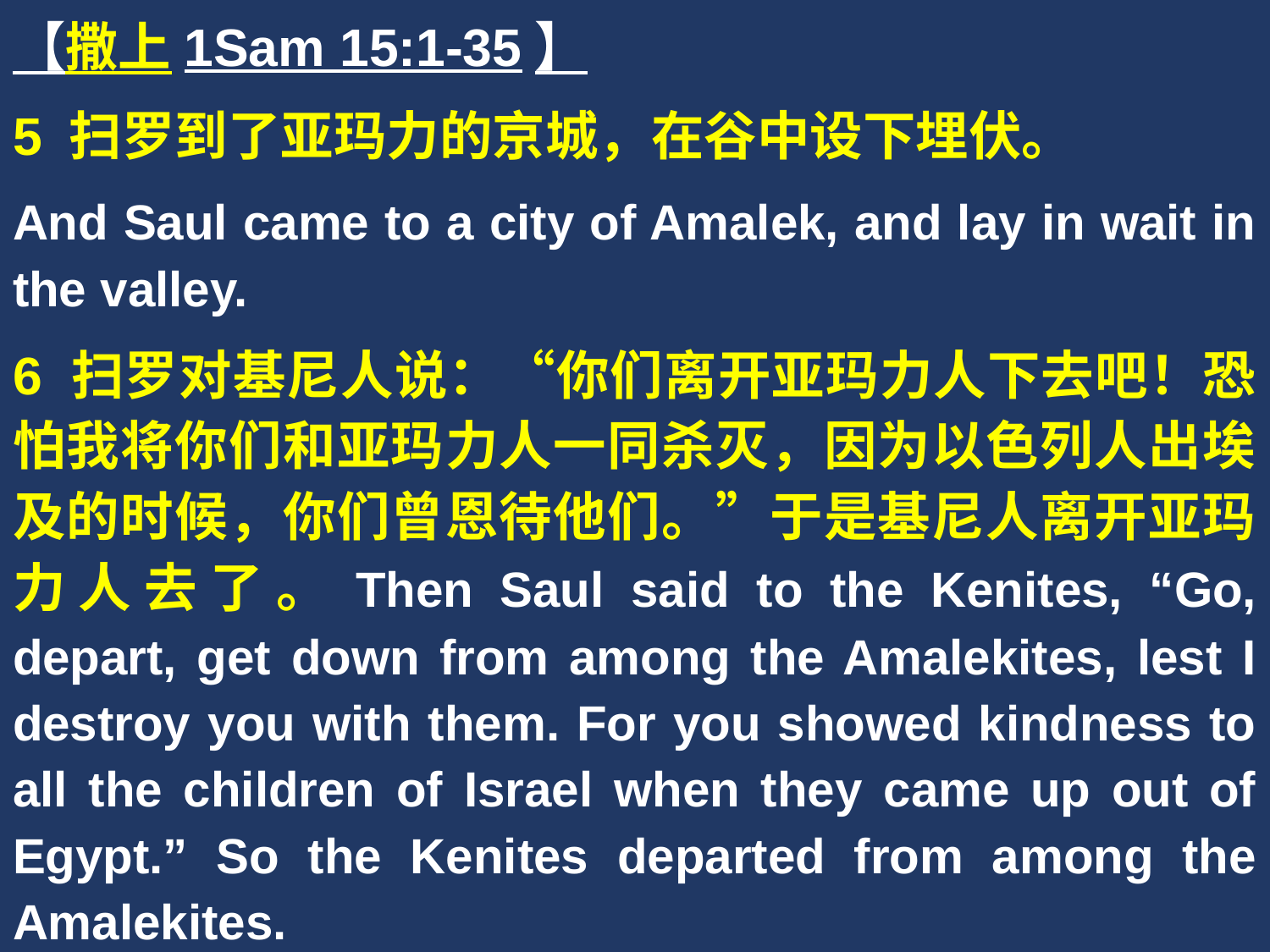

【撒上1Sam 15:1-35】
5 扫罗到了亚玛力的京城，在谷中设下埋伏。
And Saul came to a city of Amalek, and lay in wait in the valley.
6 扫罗对基尼人说：“你们离开亚玛力人下去吧！恐怕我将你们和亚玛力人一同杀灭，因为以色列人出埃及的时候，你们曾恩待他们。”于是基尼人离开亚玛力人去了。Then Saul said to the Kenites, “Go, depart, get down from among the Amalekites, lest I destroy you with them. For you showed kindness to all the children of Israel when they came up out of Egypt.” So the Kenites departed from among the Amalekites.